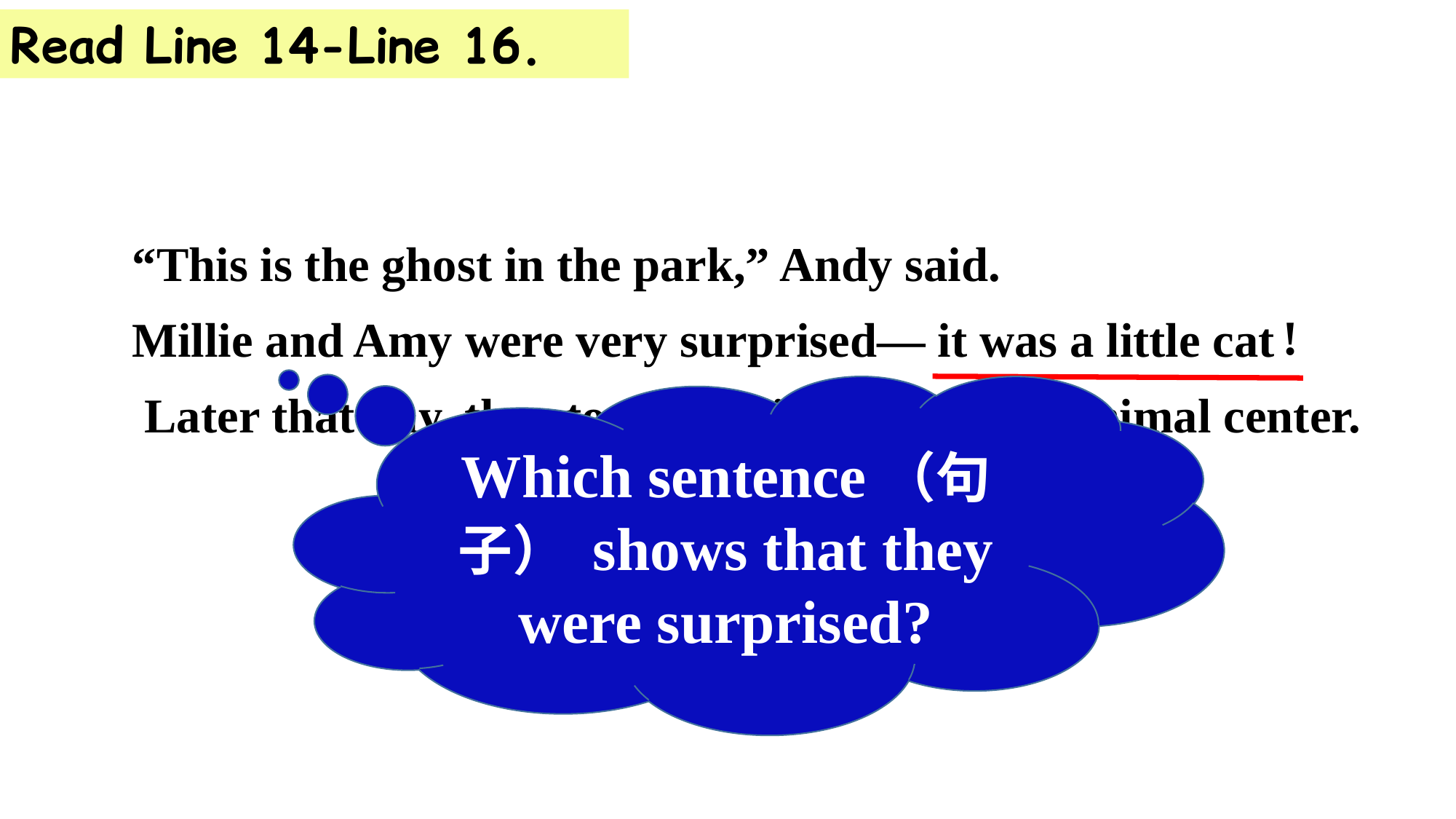

Read Line 14-Line 16.
“This is the ghost in the park,” Andy said.
Millie and Amy were very surprised— it was a little cat
 Later that day, they took  the little cat to the animal center.
!
Which sentence（句子） shows that they were surprised?